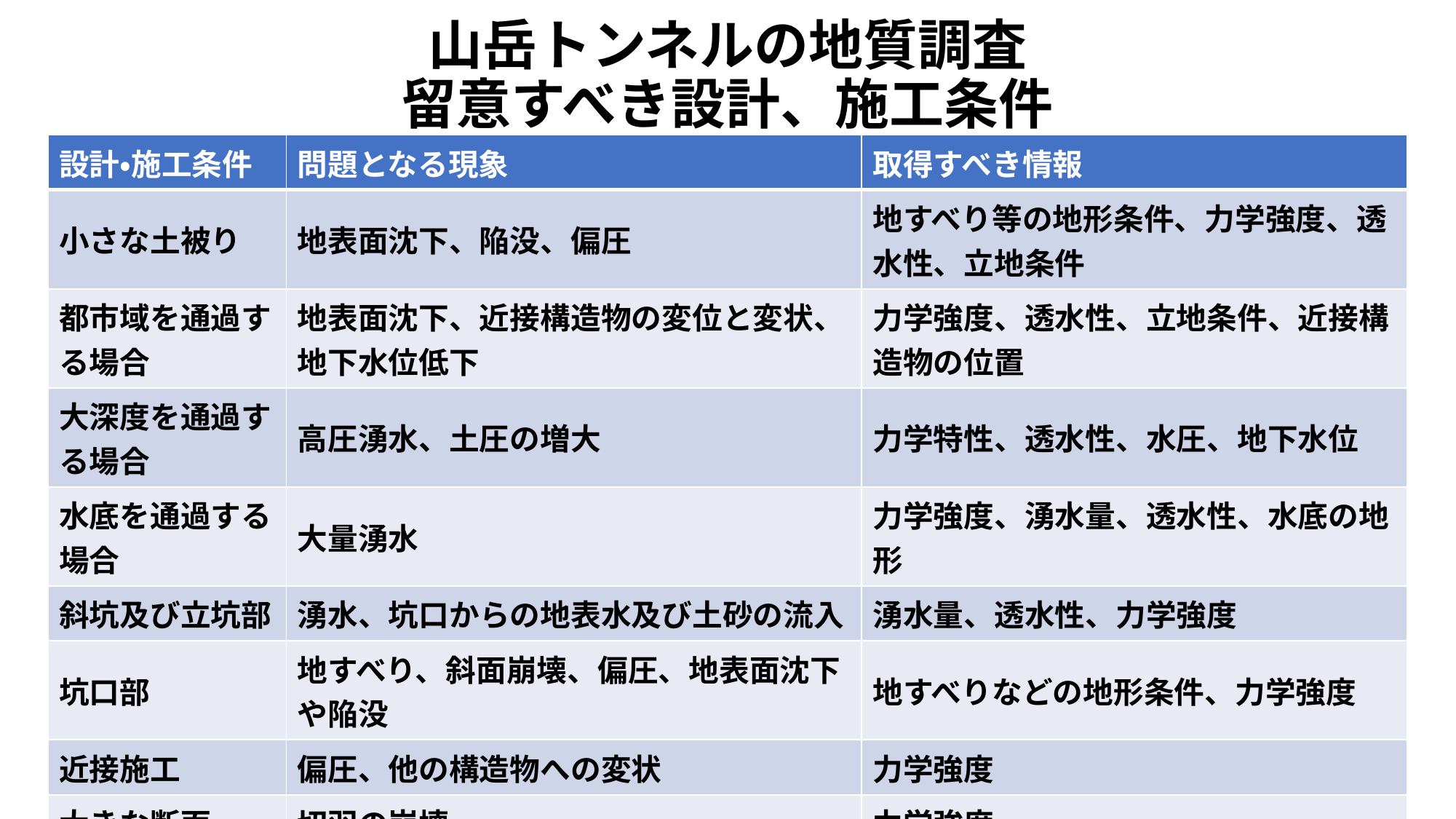

# 山岳トンネルの地質調査 留意すべき設計、施工条件
| 設計・施工条件 | 問題となる現象 | 取得すべき情報 |
| --- | --- | --- |
| 小さな土被り | 地表面沈下、陥没、偏圧 | 地すべり等の地形条件、力学強度、透水性、立地条件 |
| 都市域を通過する場合 | 地表面沈下、近接構造物の変位と変状、地下水位低下 | 力学強度、透水性、立地条件、近接構造物の位置 |
| 大深度を通過する場合 | 高圧湧水、土圧の増大 | 力学特性、透水性、水圧、地下水位 |
| 水底を通過する場合 | 大量湧水 | 力学強度、湧水量、透水性、水底の地形 |
| 斜坑及び立坑部 | 湧水、坑口からの地表水及び土砂の流入 | 湧水量、透水性、力学強度 |
| 坑口部 | 地すべり、斜面崩壊、偏圧、地表面沈下や陥没 | 地すべりなどの地形条件、力学強度 |
| 近接施工 | 偏圧、他の構造物への変状 | 力学強度 |
| 大きな断面 | 切羽の崩壊 | 力学強度 |
『改訂3版　地質調査要領　効率的な地質調査を実施するために』を参考に作成